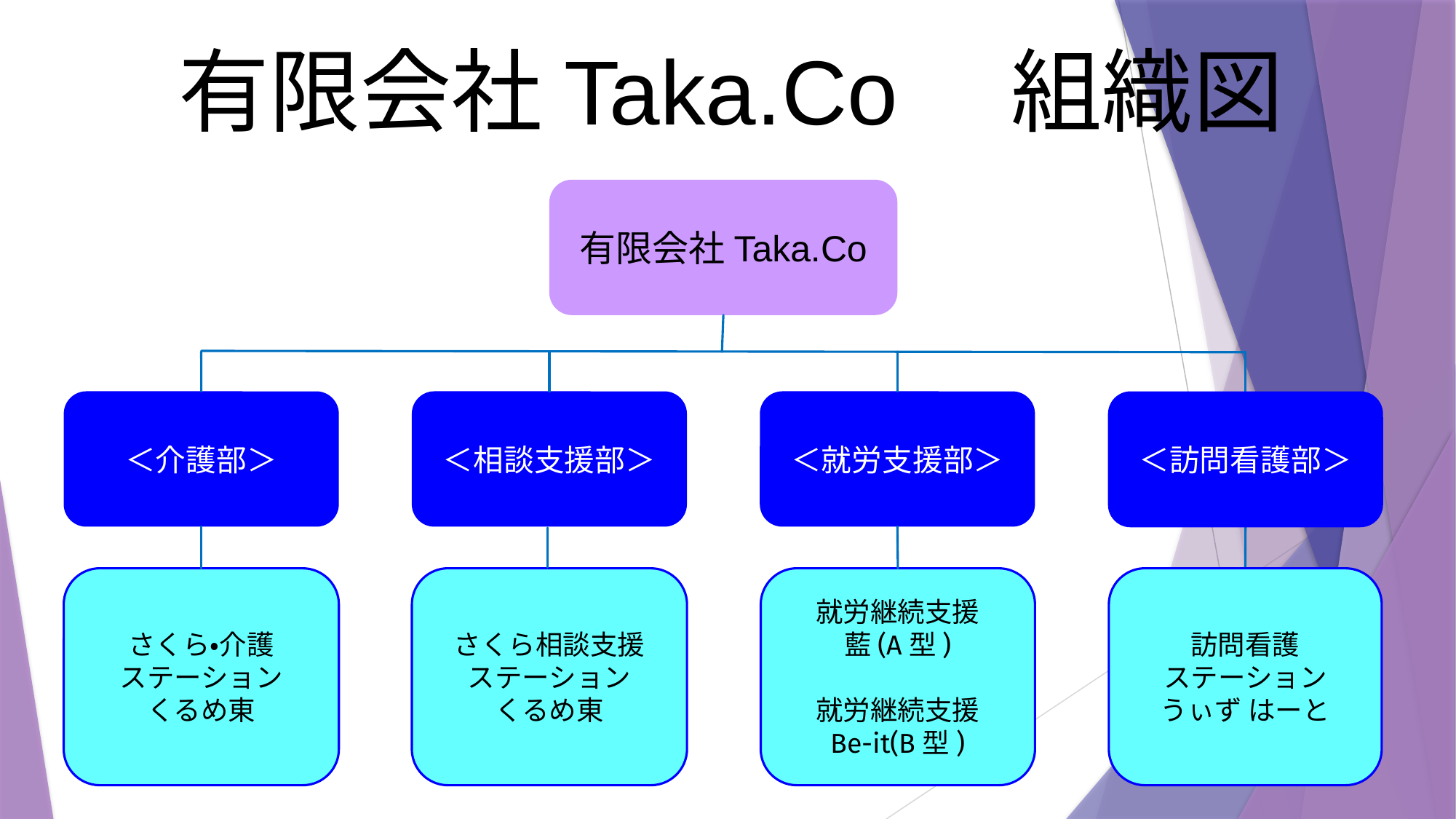

有限会社Taka.Co　組織図
有限会社Taka.Co
＜介護部＞
＜就労支援部＞
＜相談支援部＞
＜訪問看護部＞
さくら・介護
ステーション
くるめ東
さくら相談支援
ステーション
くるめ東
訪問看護
ステーション
うぃず はーと
就労継続支援
藍(A型)

就労継続支援
Be-it(B型)